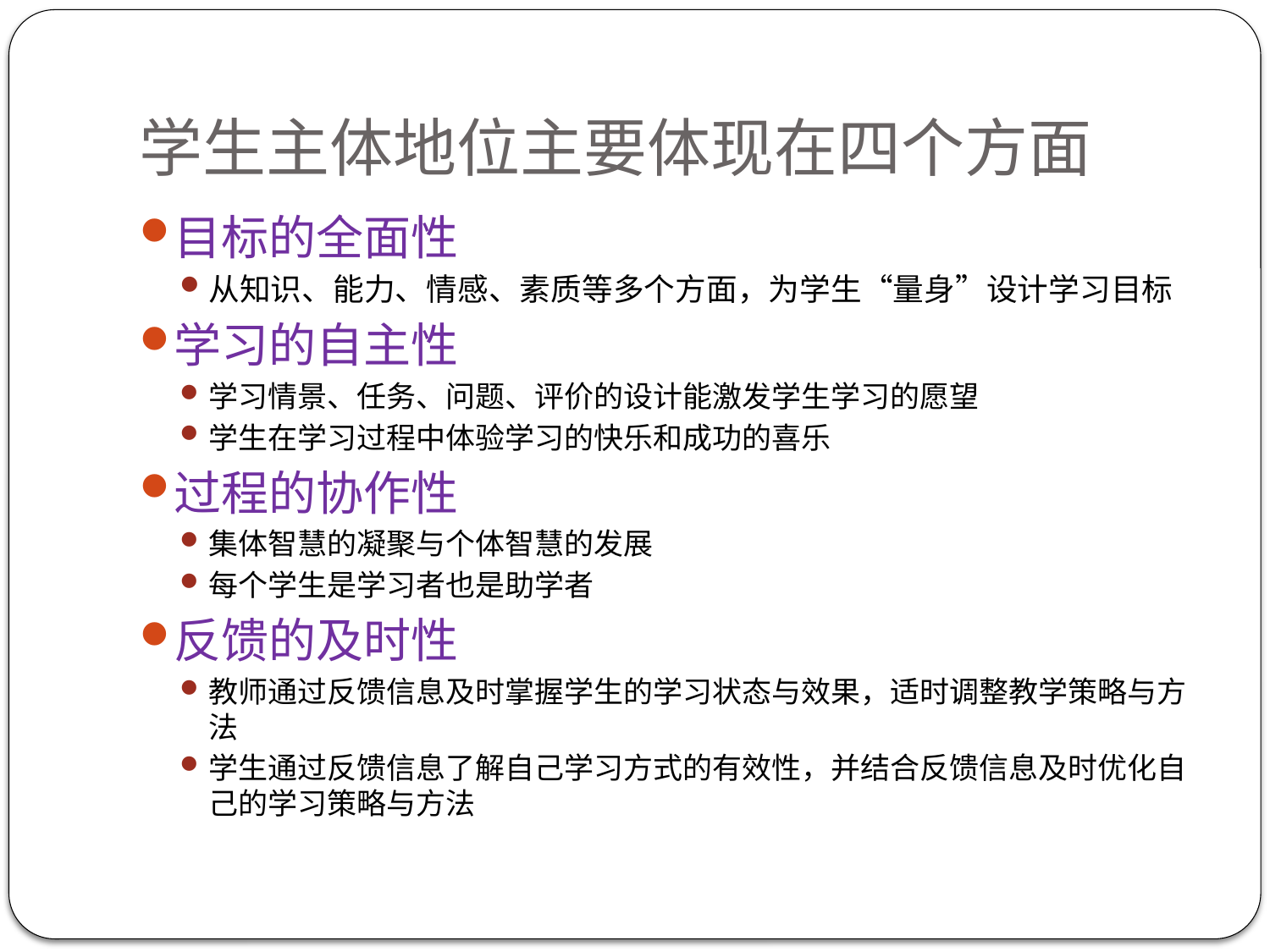

# 学生主体地位主要体现在四个方面
目标的全面性
从知识、能力、情感、素质等多个方面，为学生“量身”设计学习目标
学习的自主性
学习情景、任务、问题、评价的设计能激发学生学习的愿望
学生在学习过程中体验学习的快乐和成功的喜乐
过程的协作性
集体智慧的凝聚与个体智慧的发展
每个学生是学习者也是助学者
反馈的及时性
教师通过反馈信息及时掌握学生的学习状态与效果，适时调整教学策略与方法
学生通过反馈信息了解自己学习方式的有效性，并结合反馈信息及时优化自己的学习策略与方法